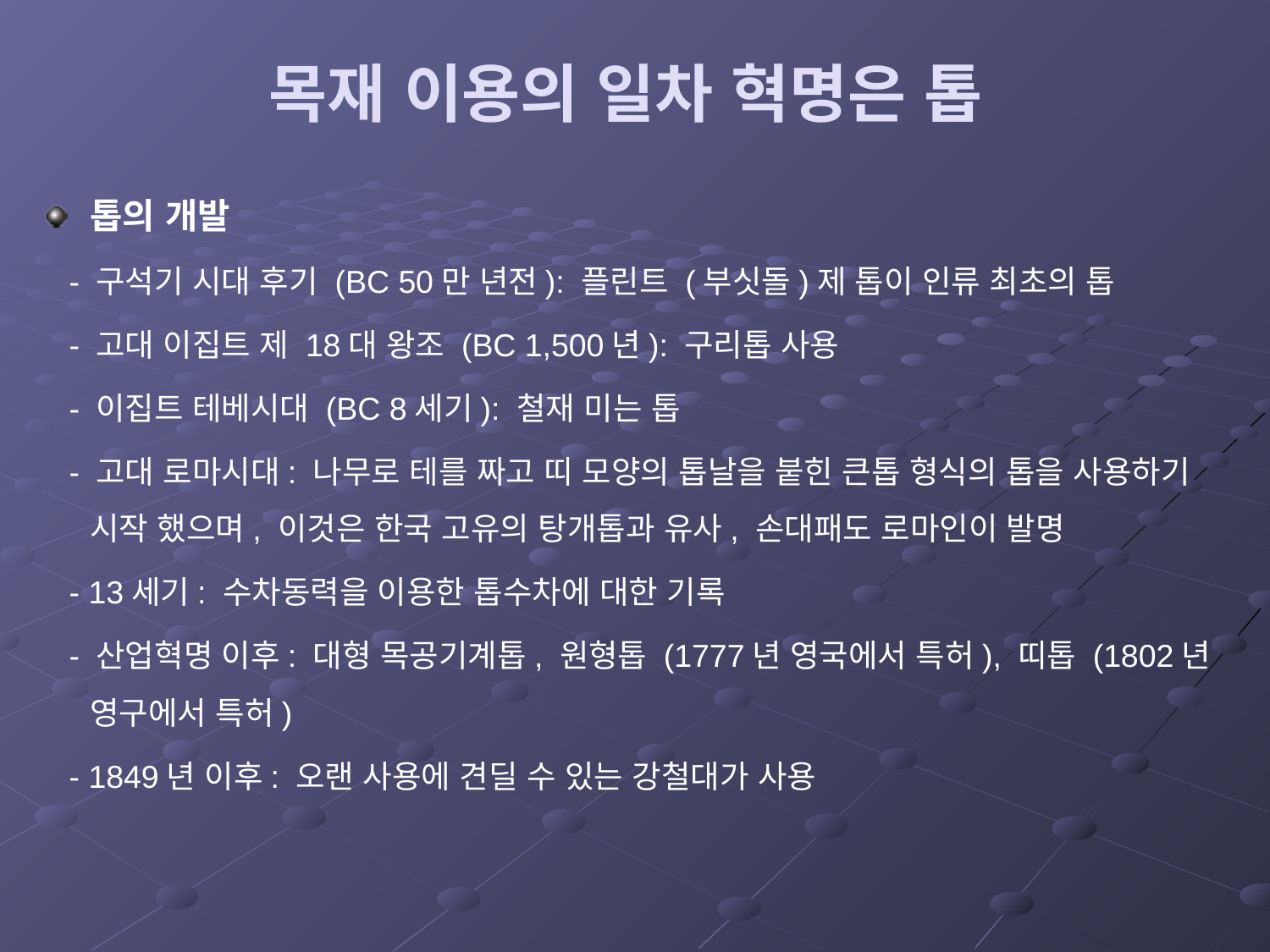

# 목재 이용의 일차 혁명은 톱
톱의 개발
   - 구석기 시대 후기 (BC 50만 년전): 플린트 (부싯돌)제 톱이 인류 최초의 톱
   - 고대 이집트 제 18대 왕조 (BC 1,500년): 구리톱 사용
   - 이집트 테베시대 (BC 8세기): 철재 미는 톱
   - 고대 로마시대: 나무로 테를 짜고 띠 모양의 톱날을 붙힌 큰톱 형식의 톱을 사용하기 시작 했으며, 이것은 한국 고유의 탕개톱과 유사, 손대패도 로마인이 발명
   - 13세기: 수차동력을 이용한 톱수차에 대한 기록
   - 산업혁명 이후: 대형 목공기계톱, 원형톱 (1777년 영국에서 특허), 띠톱 (1802년 영구에서 특허)
   - 1849년 이후: 오랜 사용에 견딜 수 있는 강철대가 사용